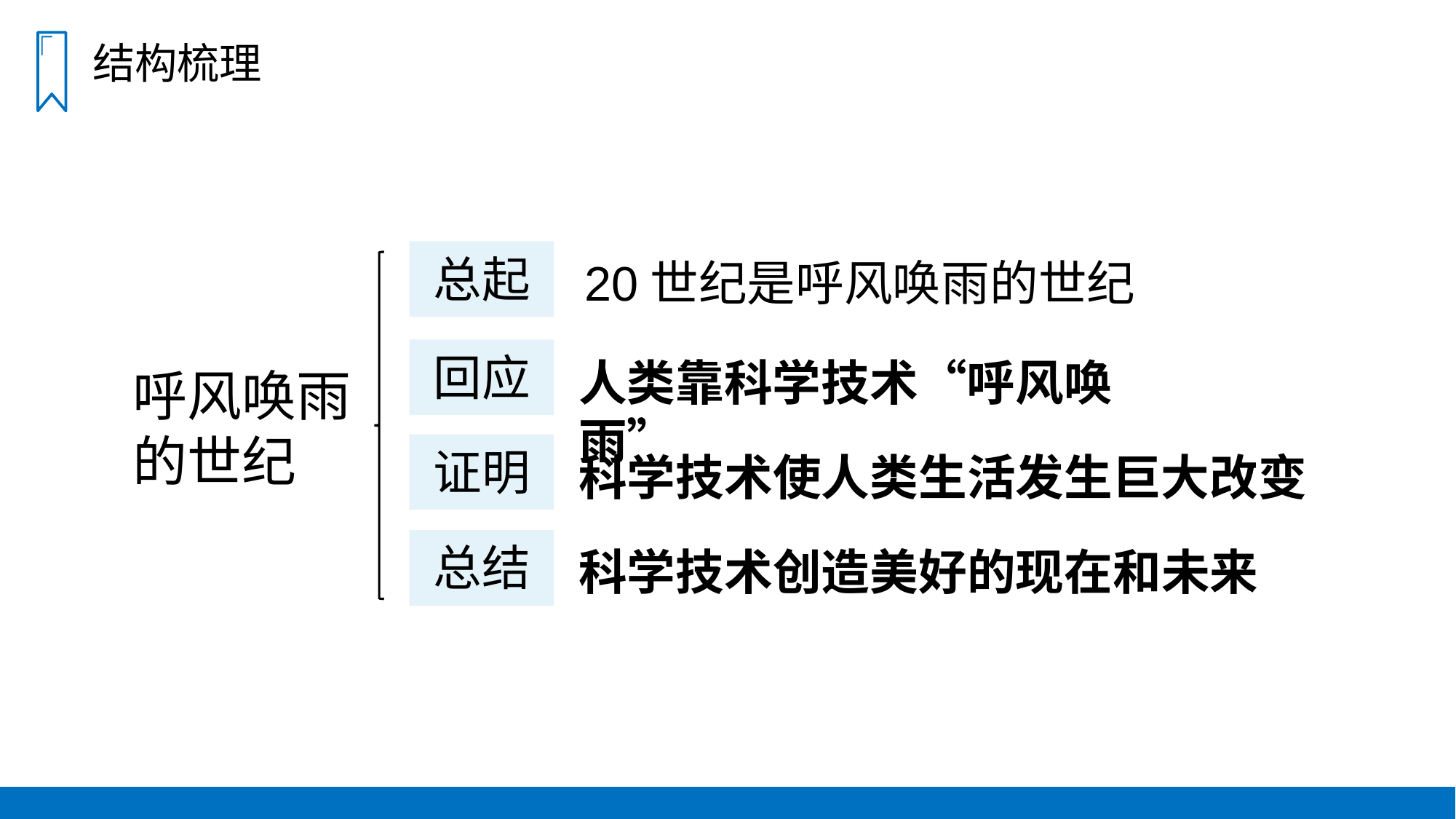

结构梳理

总起
20世纪是呼风唤雨的世纪

回应
人类靠科学技术“呼风唤雨”
呼风唤雨
的世纪

证明
科学技术使人类生活发生巨大改变

总结
科学技术创造美好的现在和未来